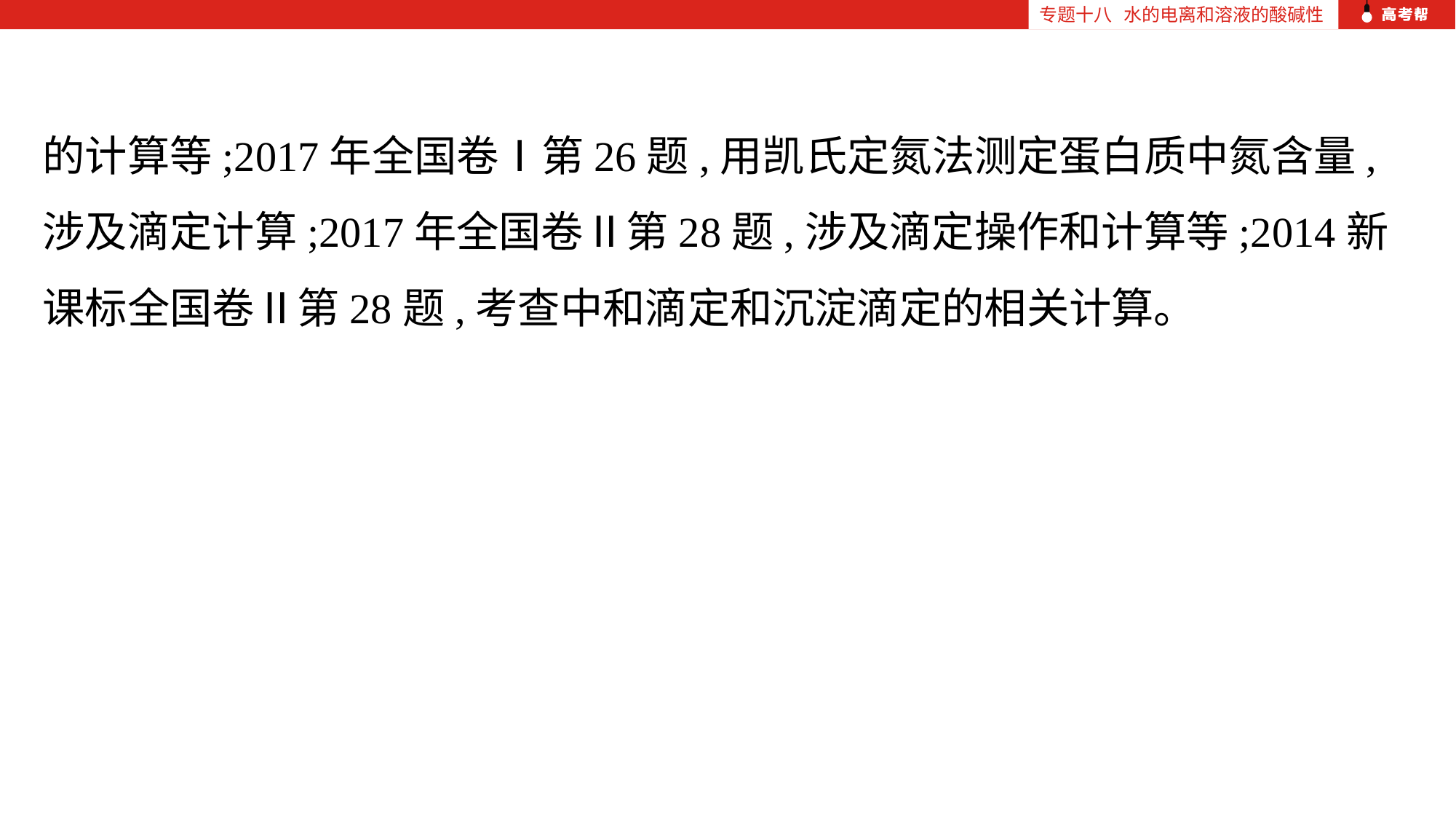

专题十八   水的电离和溶液的酸碱性
的计算等;2017年全国卷Ⅰ第26题,用凯氏定氮法测定蛋白质中氮含量,涉及滴定计算;2017年全国卷Ⅱ第28题,涉及滴定操作和计算等;2014新课标全国卷Ⅱ第28题,考查中和滴定和沉淀滴定的相关计算。